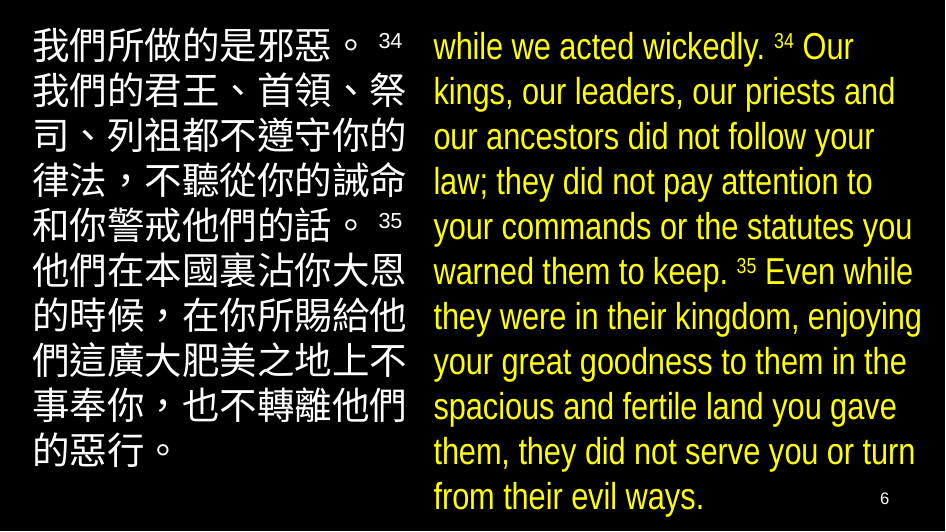

我們所做的是邪惡。34 我們的君王、首領、祭司、列祖都不遵守你的律法，不聽從你的誡命和你警戒他們的話。35 他們在本國裏沾你大恩的時候，在你所賜給他們這廣大肥美之地上不事奉你，也不轉離他們的惡行。
while we acted wickedly. 34 Our kings, our leaders, our priests and our ancestors did not follow your law; they did not pay attention to your commands or the statutes you warned them to keep. 35 Even while they were in their kingdom, enjoying your great goodness to them in the spacious and fertile land you gave them, they did not serve you or turn from their evil ways.
6